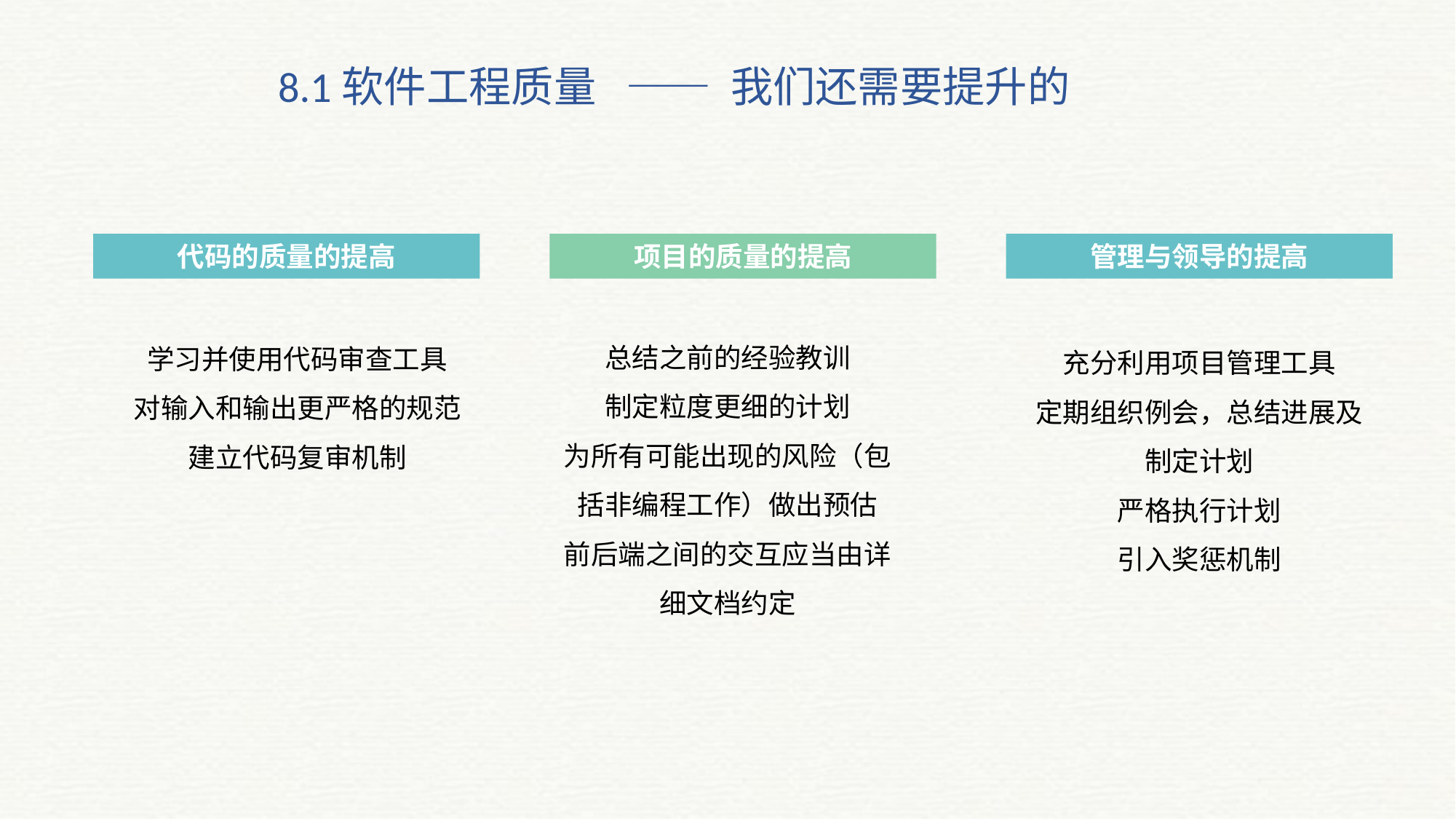

8.1软件工程质量
—— 我们还需要提升的
项目的质量的提高
管理与领导的提高
代码的质量的提高
总结之前的经验教训
制定粒度更细的计划
为所有可能出现的风险（包括非编程工作）做出预估
前后端之间的交互应当由详细文档约定
学习并使用代码审查工具
对输入和输出更严格的规范建立代码复审机制
充分利用项目管理工具
定期组织例会，总结进展及制定计划
严格执行计划
引入奖惩机制